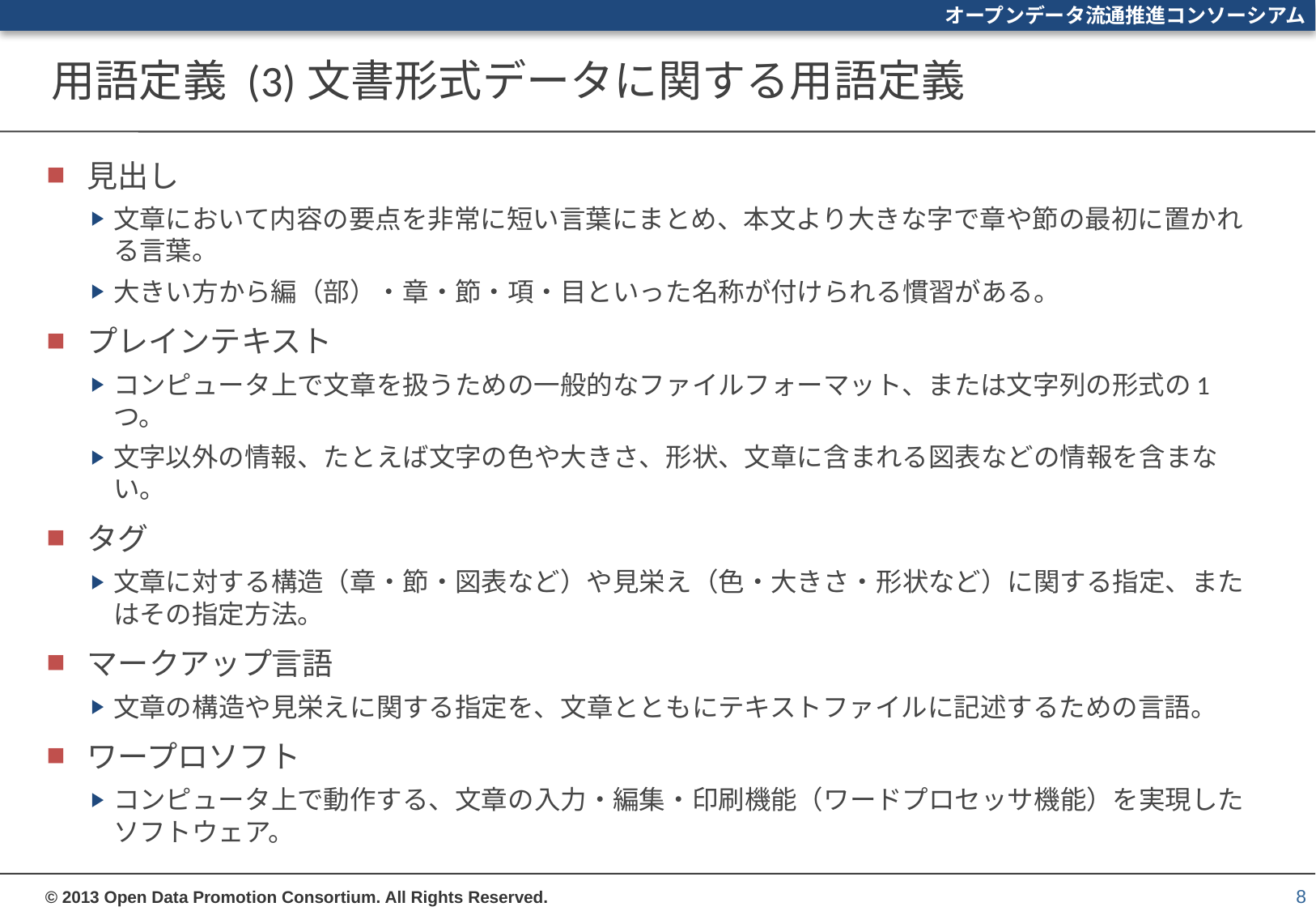

# 用語定義 (3)文書形式データに関する用語定義
見出し
文章において内容の要点を非常に短い言葉にまとめ、本文より大きな字で章や節の最初に置かれる言葉。
大きい方から編（部）・章・節・項・目といった名称が付けられる慣習がある。
プレインテキスト
コンピュータ上で文章を扱うための一般的なファイルフォーマット、または文字列の形式の1つ。
文字以外の情報、たとえば文字の色や大きさ、形状、文章に含まれる図表などの情報を含まない。
タグ
文章に対する構造（章・節・図表など）や見栄え（色・大きさ・形状など）に関する指定、またはその指定方法。
マークアップ言語
文章の構造や見栄えに関する指定を、文章とともにテキストファイルに記述するための言語。
ワープロソフト
コンピュータ上で動作する、文章の入力・編集・印刷機能（ワードプロセッサ機能）を実現したソフトウェア。
8